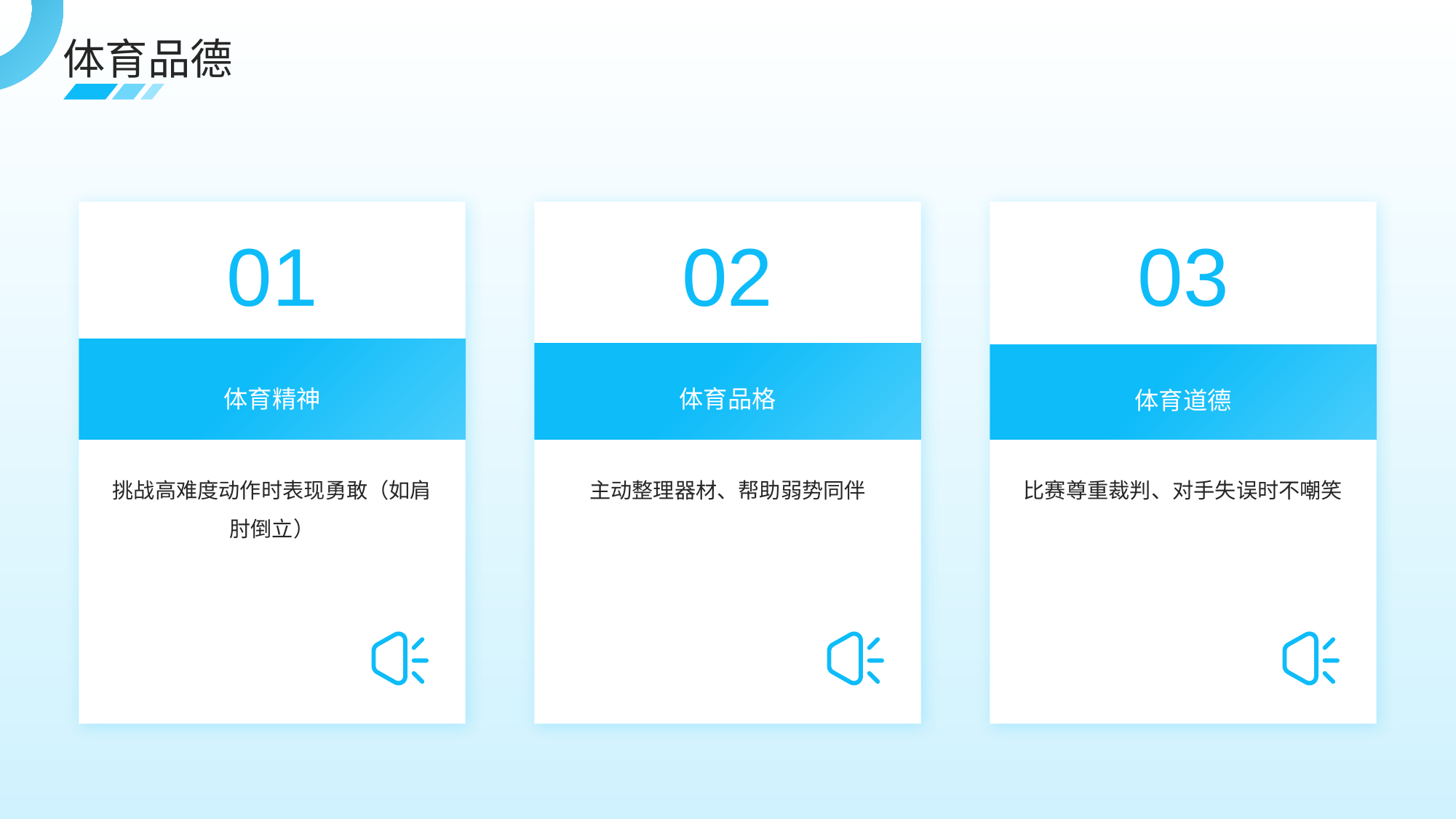

体育品德

01
02
03

体育精神
体育品格
体育道德
挑战高难度动作时表现勇敢（如肩肘倒立）
主动整理器材、帮助弱势同伴
比赛尊重裁判、对手失误时不嘲笑